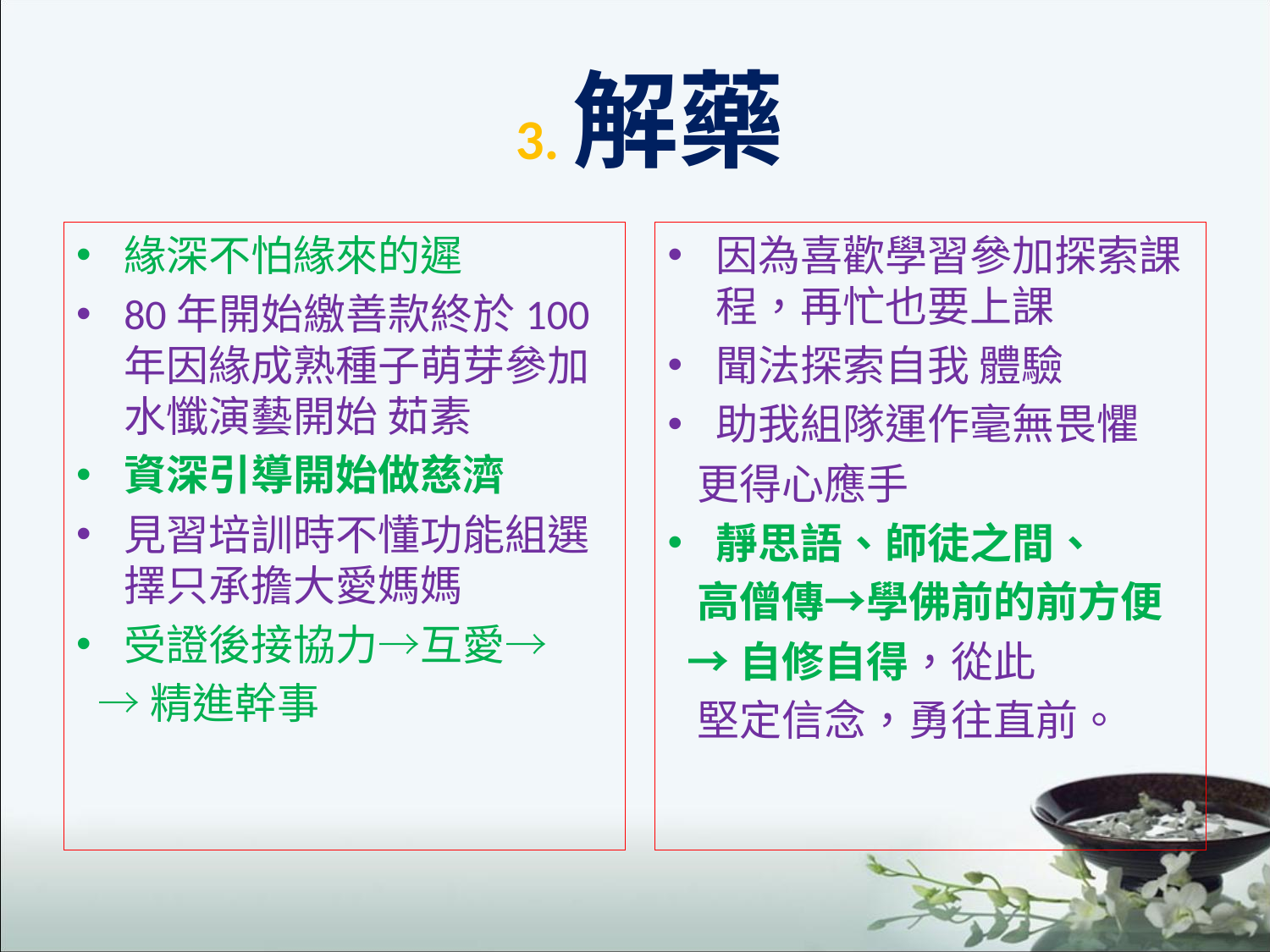

# 3.解藥
緣深不怕緣來的遲
80年開始繳善款終於100年因緣成熟種子萌芽參加水懺演藝開始 茹素
資深引導開始做慈濟
見習培訓時不懂功能組選擇只承擔大愛媽媽
受證後接協力→互愛→
  →精進幹事

因為喜歡學習參加探索課程，再忙也要上課
聞法探索自我 體驗
助我組隊運作毫無畏懼
  更得心應手
靜思語、師徒之間、
  高僧傳→學佛前的前方便
  →自修自得，從此
  堅定信念，勇往直前。